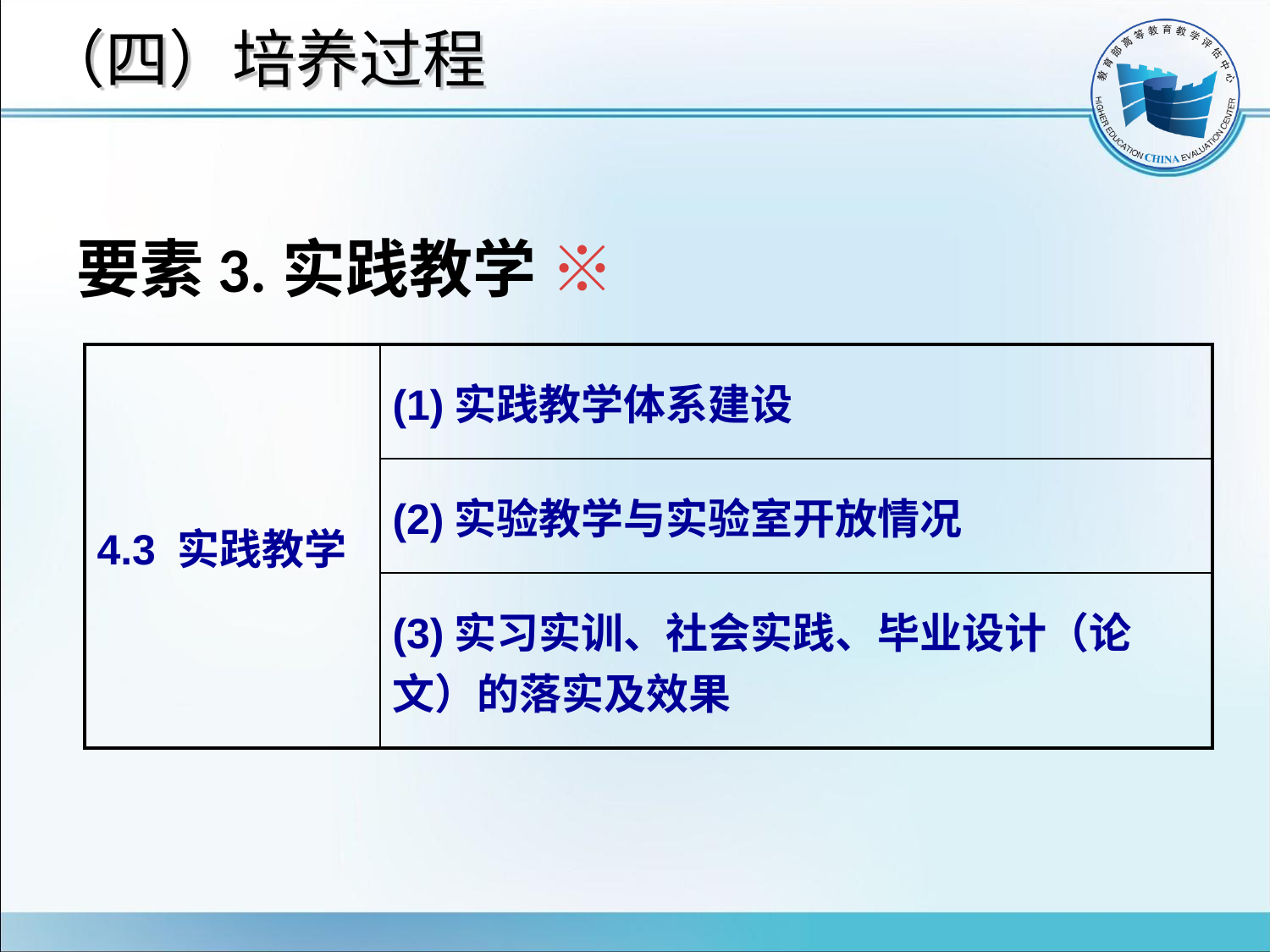

# （四）培养过程
要素3.实践教学 ※
| 4.3 实践教学 | (1)实践教学体系建设 |
| --- | --- |
|  | (2)实验教学与实验室开放情况 |
|  | (3)实习实训、社会实践、毕业设计（论文）的落实及效果 |
41